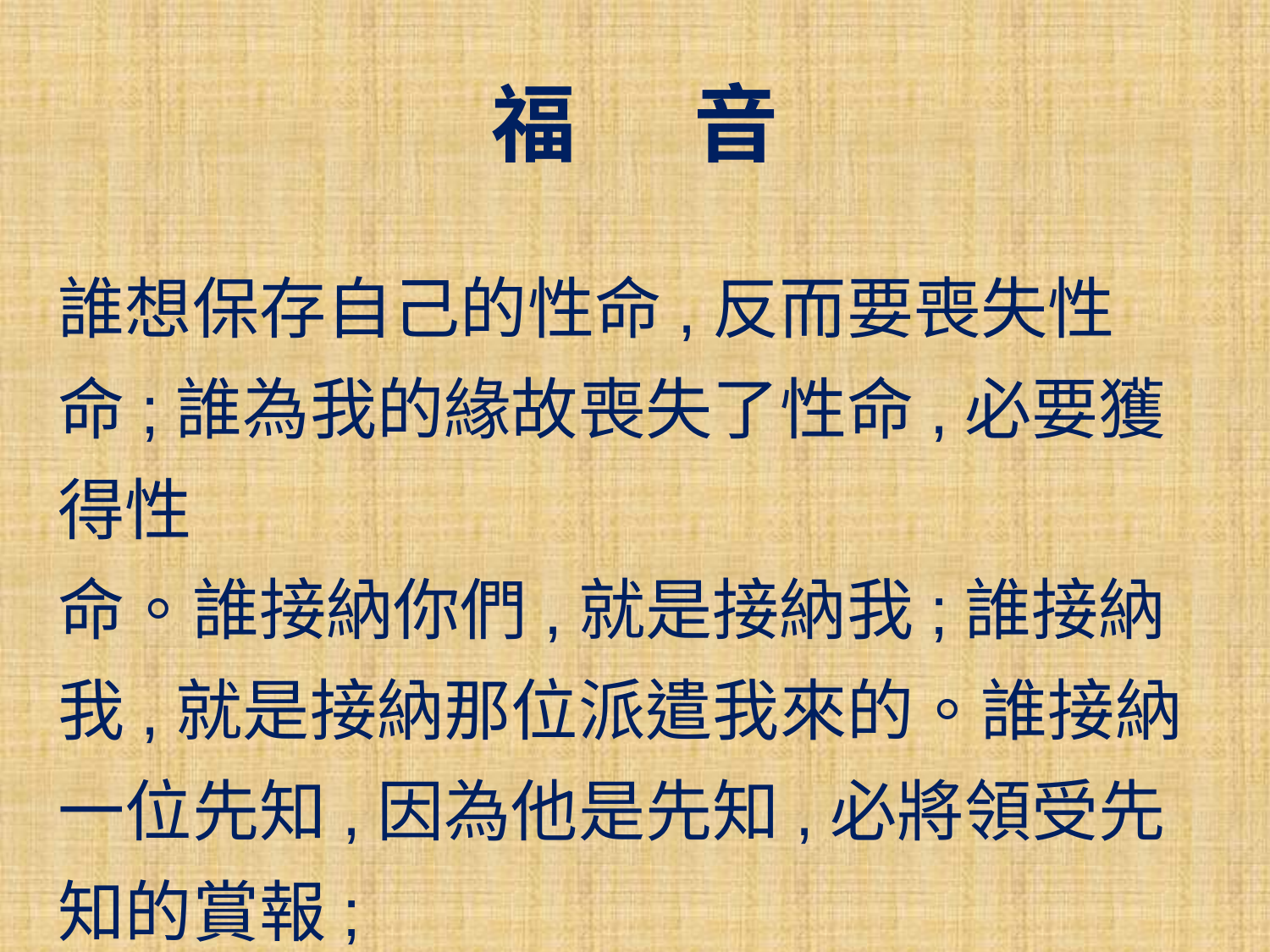

福     音

誰想保存自己的性命,反而要喪失性命;誰為我的緣故喪失了性命,必要獲得性
命。誰接納你們,就是接納我;誰接納我,就是接納那位派遣我來的。誰接納一位先知,因為他是先知,必將領受先知的賞報;